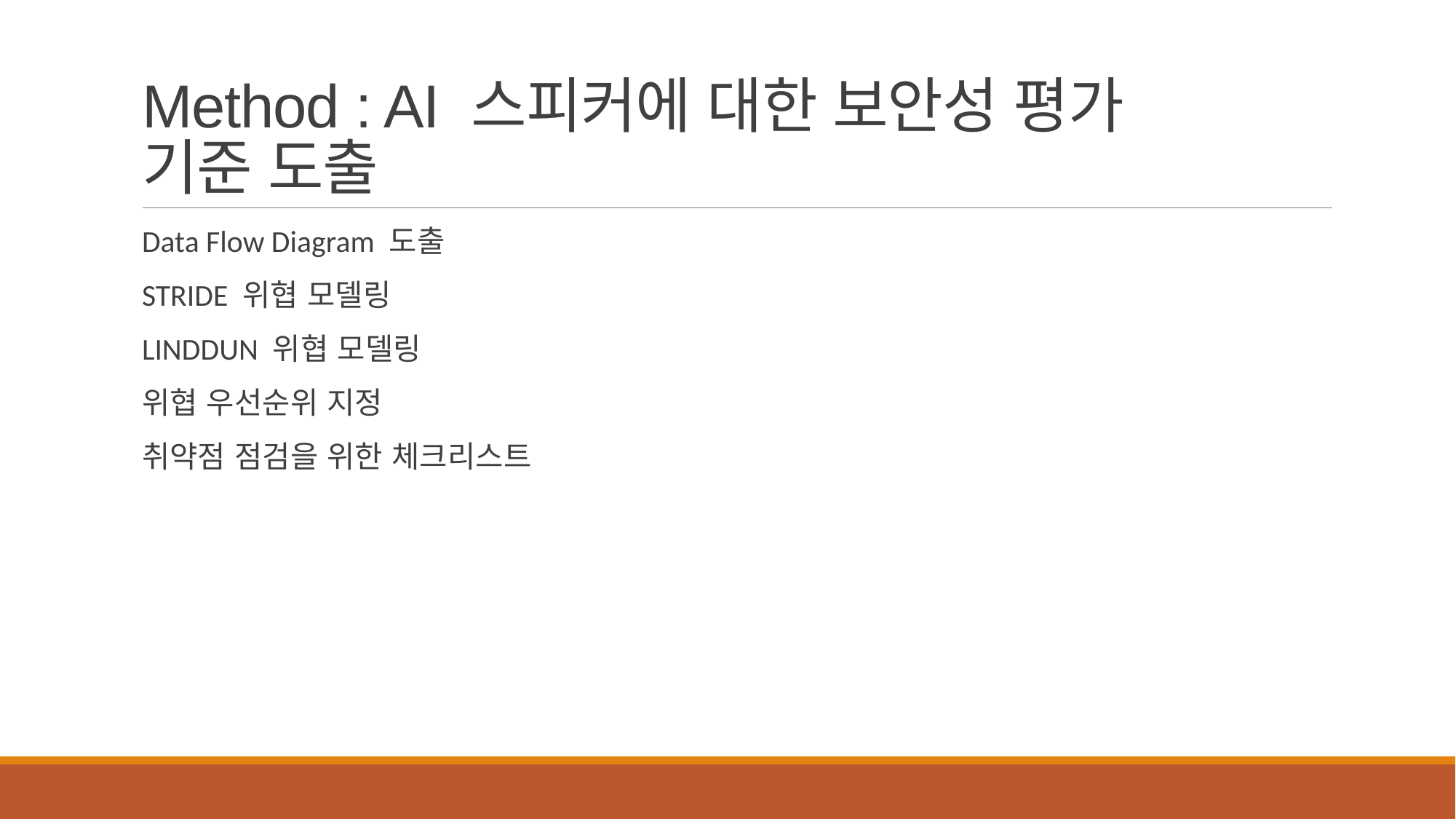

# Method : AI 스피커에 대한 보안성 평가 기준 도출
Data Flow Diagram 도출
STRIDE 위협 모델링
LINDDUN 위협 모델링
위협 우선순위 지정
취약점 점검을 위한 체크리스트